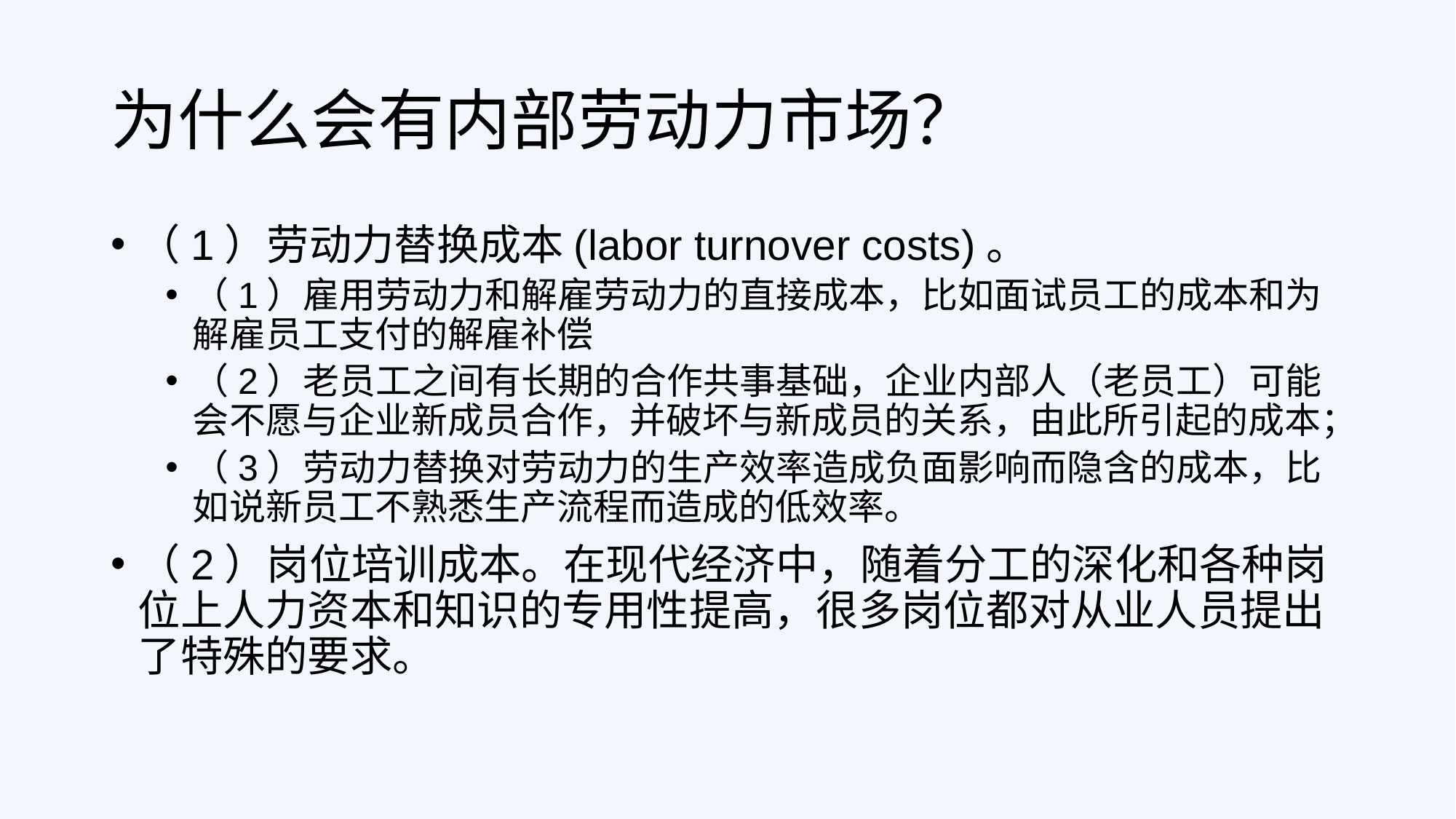

# 为什么会有内部劳动力市场？
（1）劳动力替换成本(labor turnover costs)。
（1）雇用劳动力和解雇劳动力的直接成本，比如面试员工的成本和为解雇员工支付的解雇补偿
（2）老员工之间有长期的合作共事基础，企业内部人（老员工）可能会不愿与企业新成员合作，并破坏与新成员的关系，由此所引起的成本；
（3）劳动力替换对劳动力的生产效率造成负面影响而隐含的成本，比如说新员工不熟悉生产流程而造成的低效率。
（2）岗位培训成本。在现代经济中，随着分工的深化和各种岗位上人力资本和知识的专用性提高，很多岗位都对从业人员提出了特殊的要求。